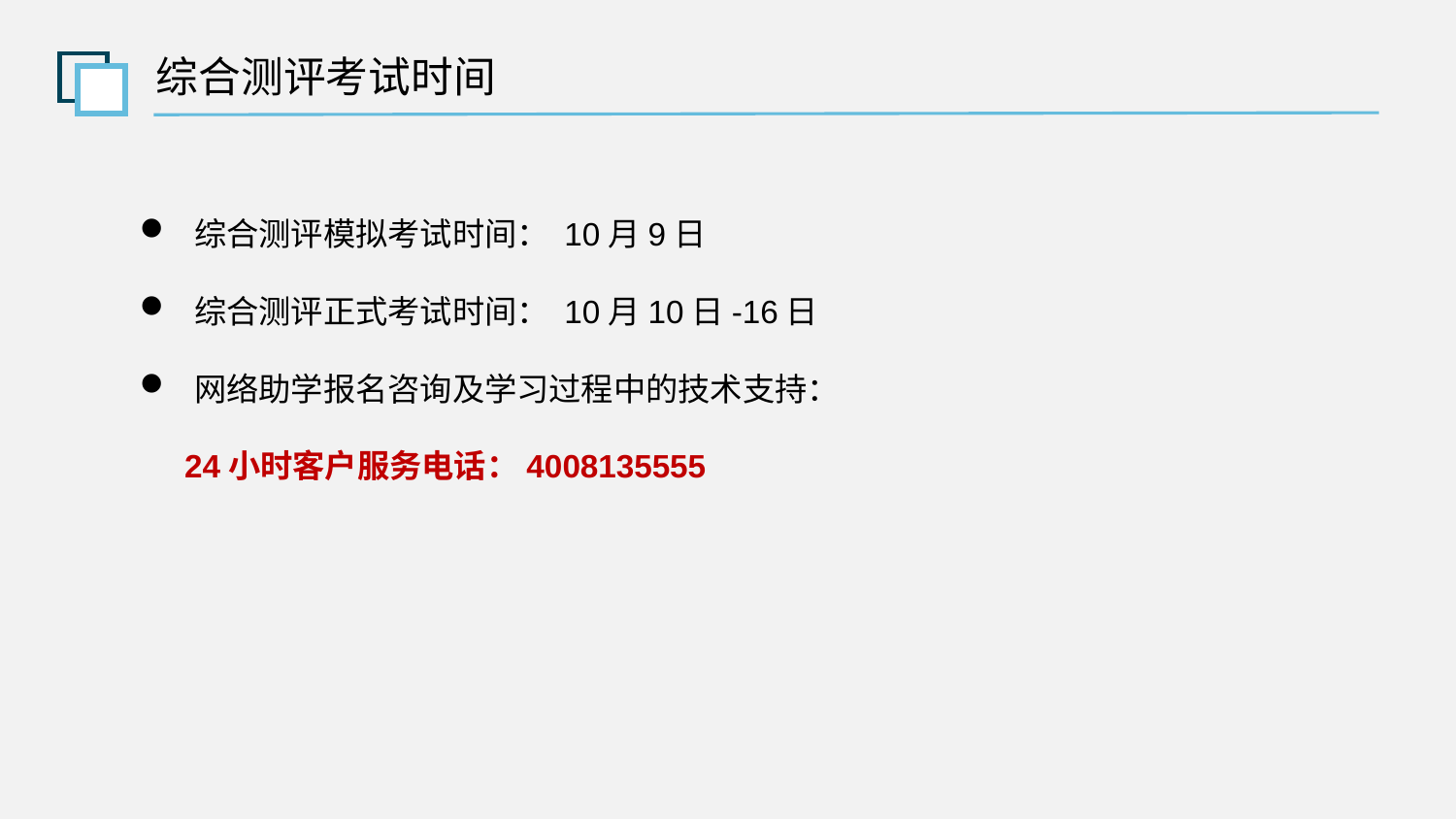

综合测评考试时间

综合测评模拟考试时间： 10月9日
综合测评正式考试时间： 10月10日-16日
网络助学报名咨询及学习过程中的技术支持：
     24小时客户服务电话：4008135555